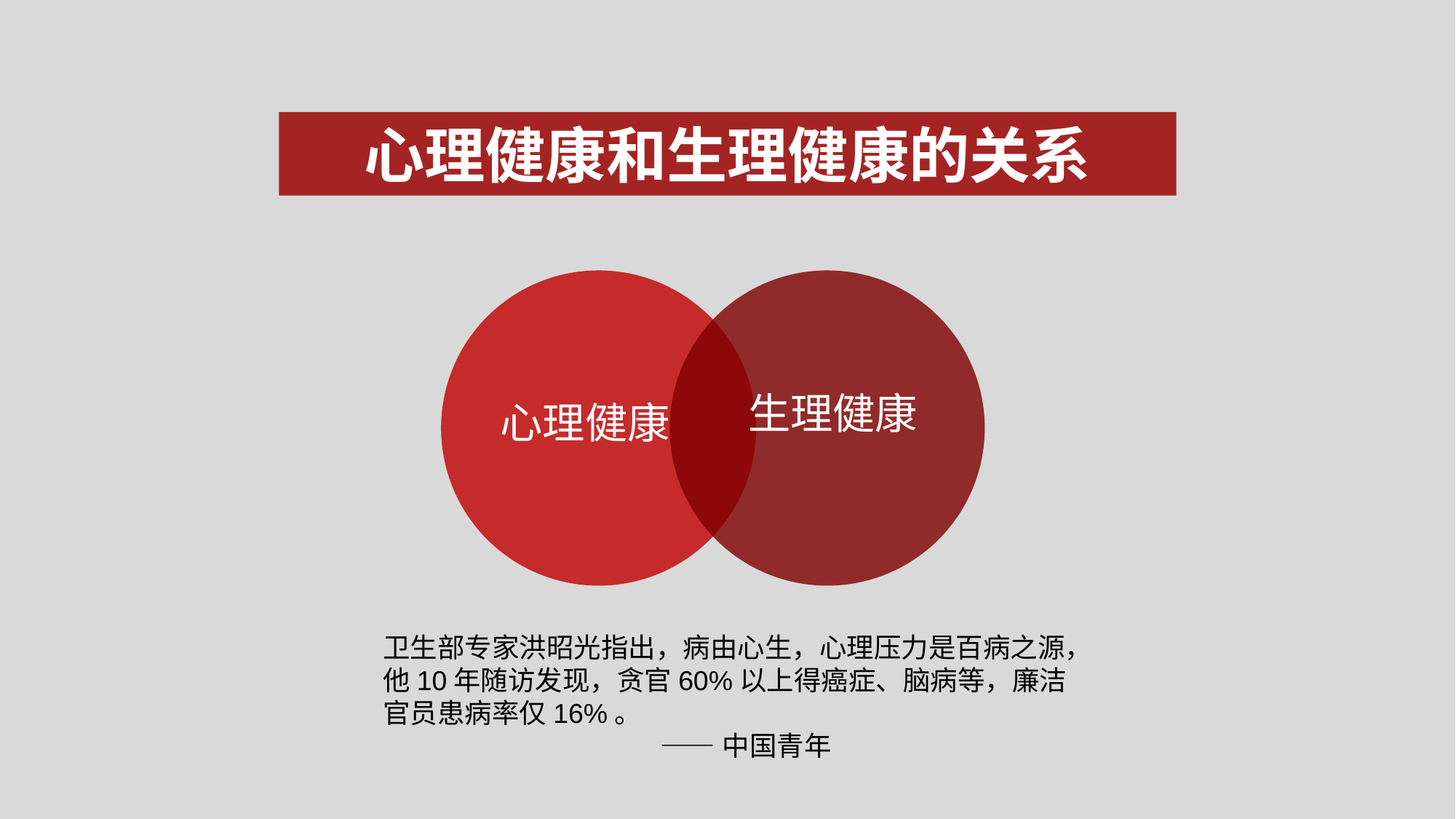

心理健康和生理健康的关系

生理健康
心理健康
卫生部专家洪昭光指出，病由心生，心理压力是百病之源，他10年随访发现，贪官60%以上得癌症、脑病等，廉洁官员患病率仅16%。
                                             ——中国青年